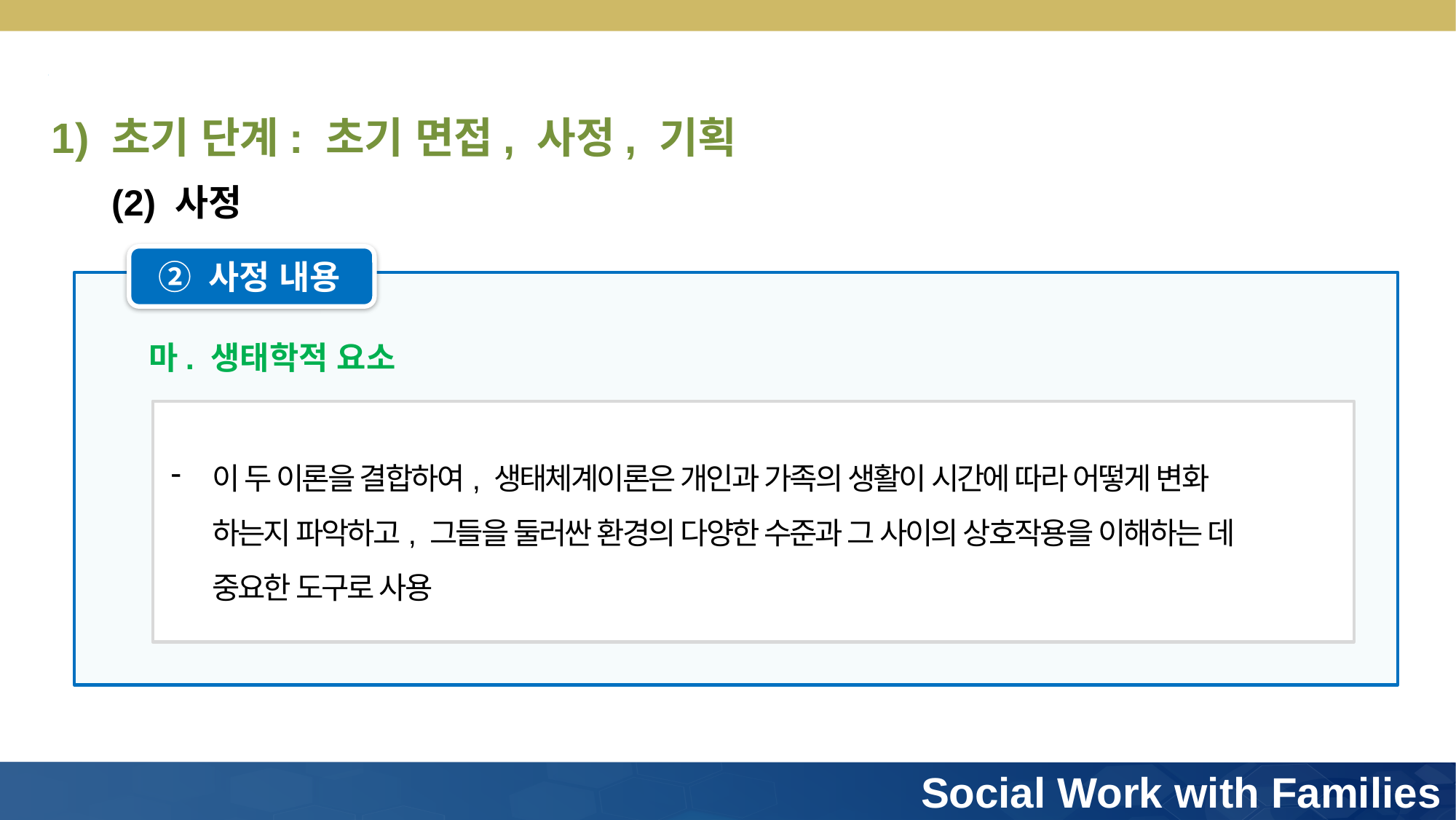

1) 초기 단계: 초기 면접, 사정, 기획
(2) 사정

② 사정 내용

마. 생태학적 요소

이 두 이론을 결합하여, 생태체계이론은 개인과 가족의 생활이 시간에 따라 어떻게 변화
     하는지 파악하고, 그들을 둘러싼 환경의 다양한 수준과 그 사이의 상호작용을 이해하는 데
     중요한 도구로 사용